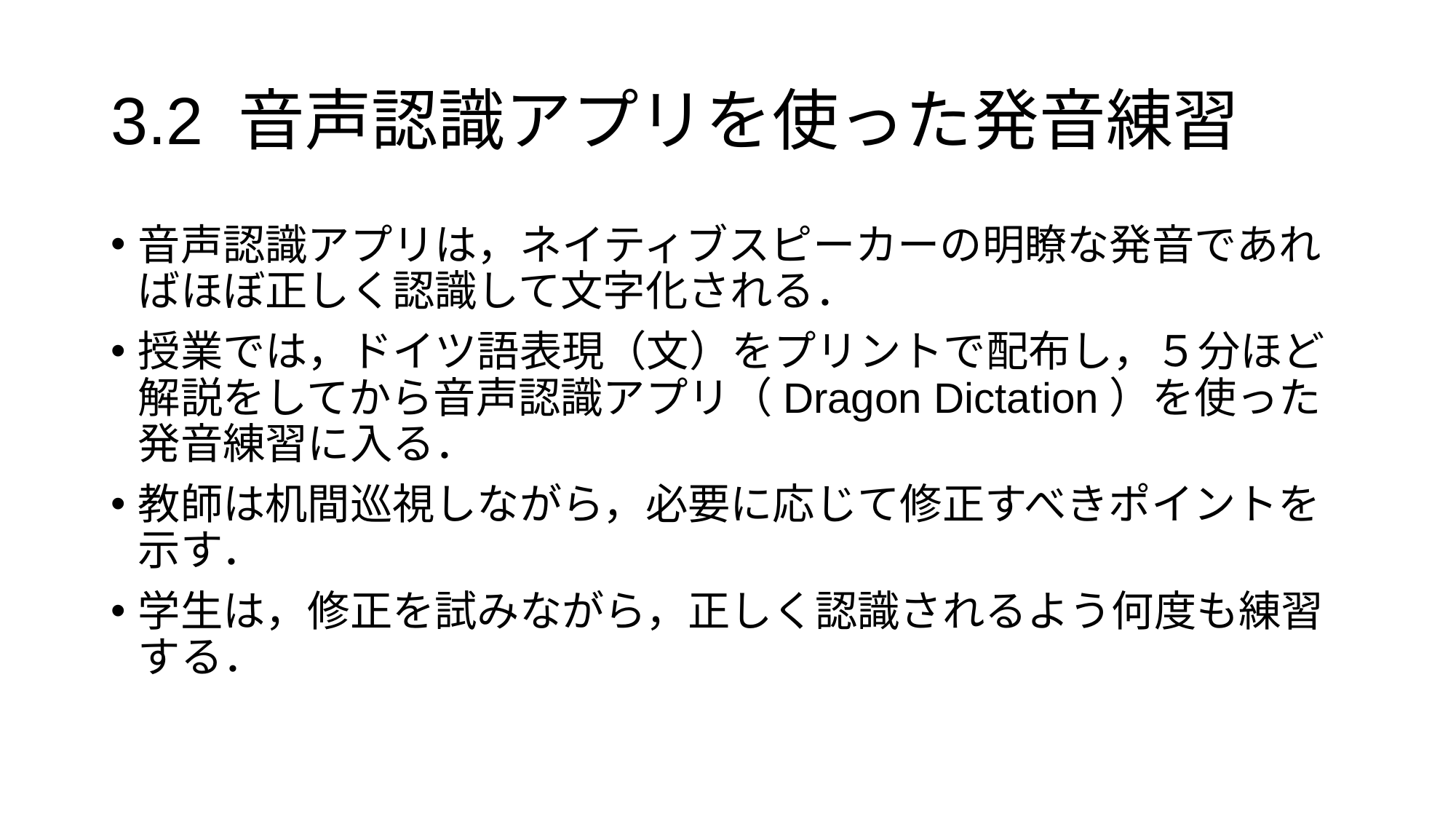

# 3.2 音声認識アプリを使った発音練習
音声認識アプリは，ネイティブスピーカーの明瞭な発音であればほぼ正しく認識して文字化される．
授業では，ドイツ語表現（文）をプリントで配布し，５分ほど解説をしてから音声認識アプリ（Dragon Dictation）を使った発音練習に入る．
教師は机間巡視しながら，必要に応じて修正すべきポイントを示す．
学生は，修正を試みながら，正しく認識されるよう何度も練習する．